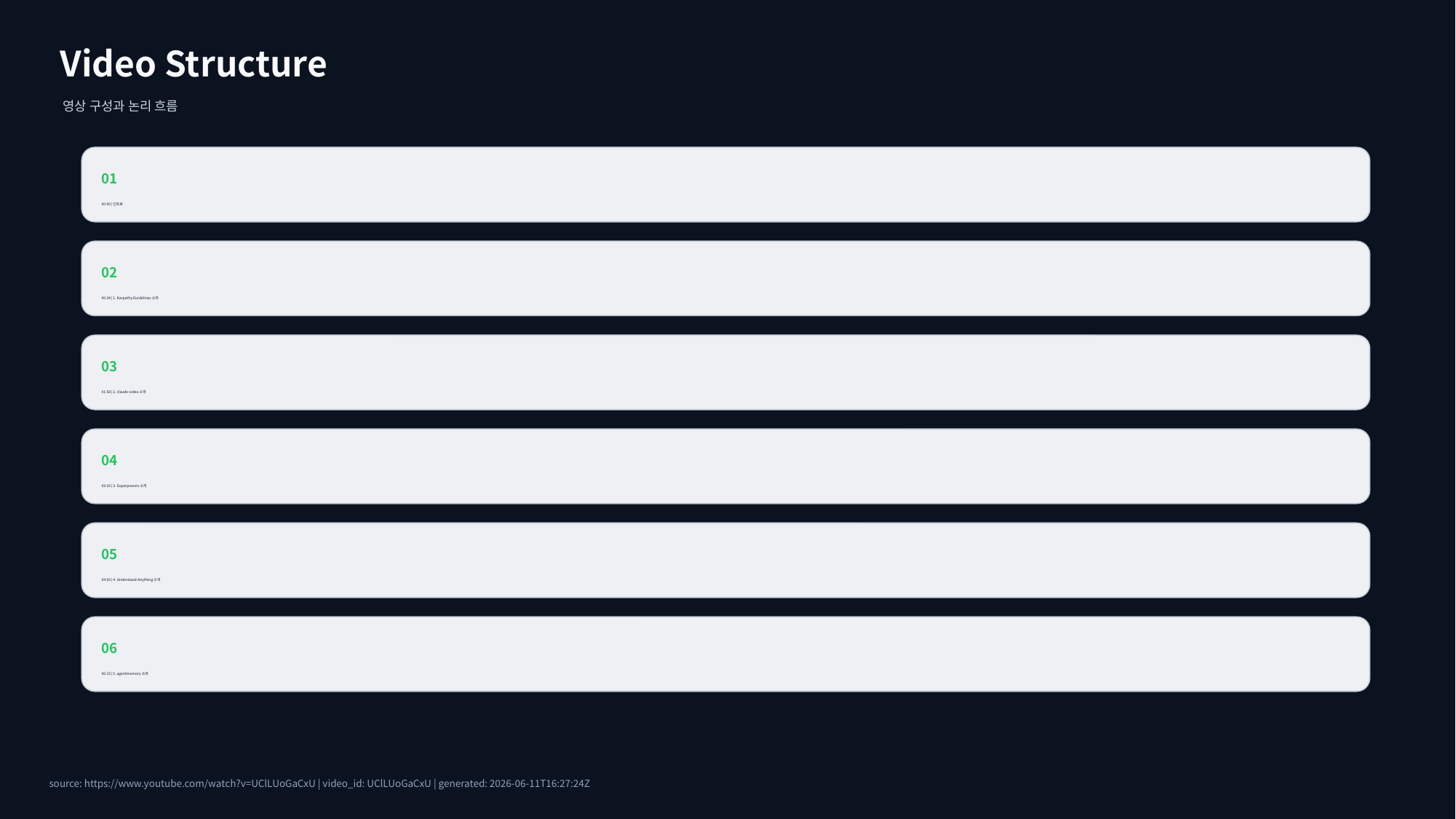

Video Structure
영상 구성과 논리 흐름

01
00:00 | 인트로

02
00:34 | 1. Karpathy Guidelines 소개

03
01:58 | 2. claude-video 소개

04
03:20 | 3. Superpowers 소개

05
04:50 | 4. Understand-Anything 소개

06
06:15 | 5. agentmemory 소개
source: https://www.youtube.com/watch?v=UClLUoGaCxU | video_id: UClLUoGaCxU | generated: 2026-06-11T16:27:24Z